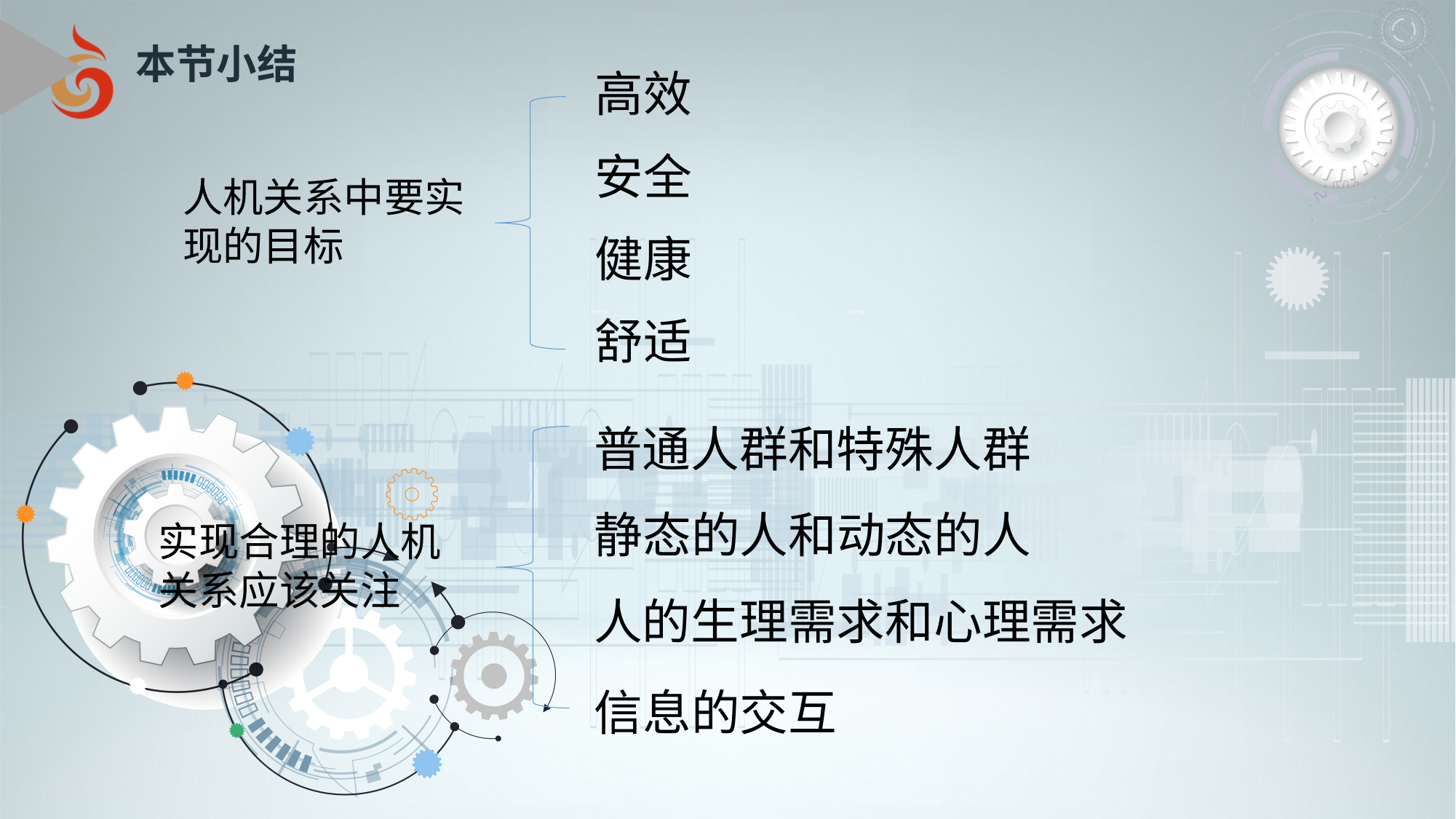

本节小结
高效

安全
人机关系中要实现的目标
健康
舒适
普通人群和特殊人群

静态的人和动态的人
实现合理的人机关系应该关注
人的生理需求和心理需求
信息的交互